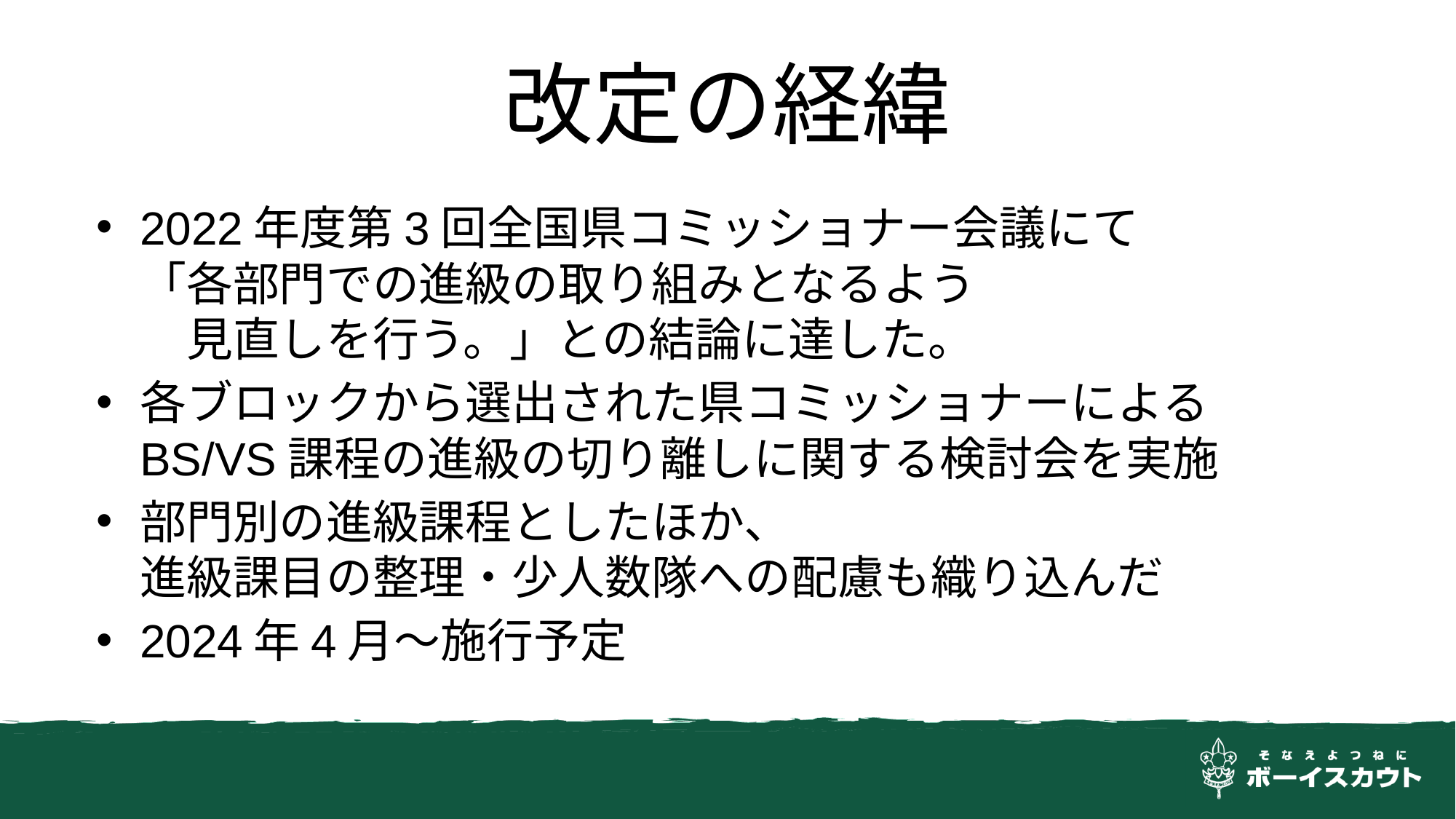

# 改定の経緯
2022年度第3回全国県コミッショナー会議にて
「各部門での進級の取り組みとなるよう
　見直しを行う。」との結論に達した。
各ブロックから選出された県コミッショナーによる
BS/VS課程の進級の切り離しに関する検討会を実施
部門別の進級課程としたほか、
進級課目の整理・少人数隊への配慮も織り込んだ
2024年4月～施行予定